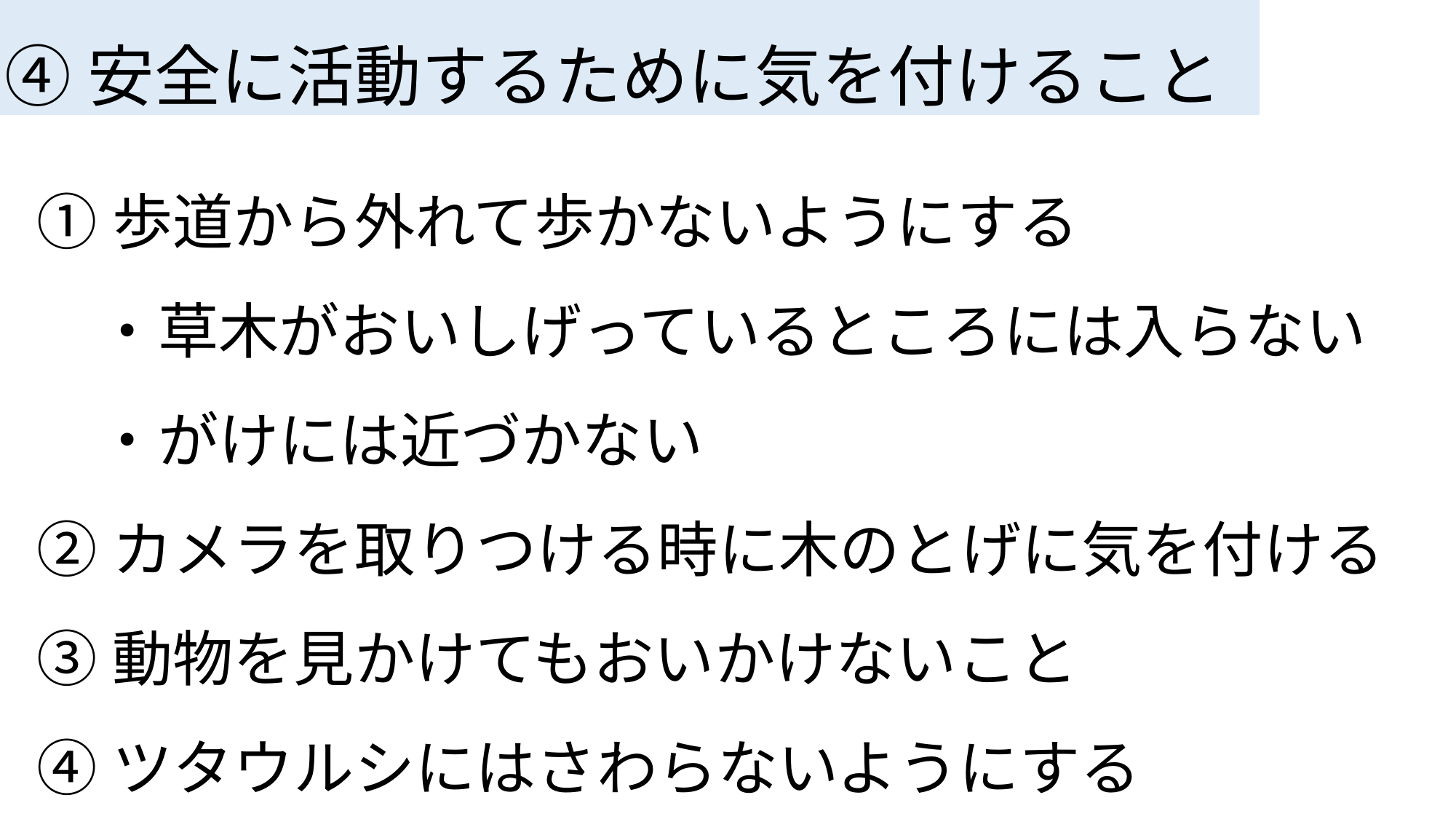

# ④安全に活動するために気を付けること
①歩道から外れて歩かないようにする
　・草木がおいしげっているところには入らない
　・がけには近づかない
②カメラを取りつける時に木のとげに気を付ける
③動物を見かけてもおいかけないこと
④ツタウルシにはさわらないようにする